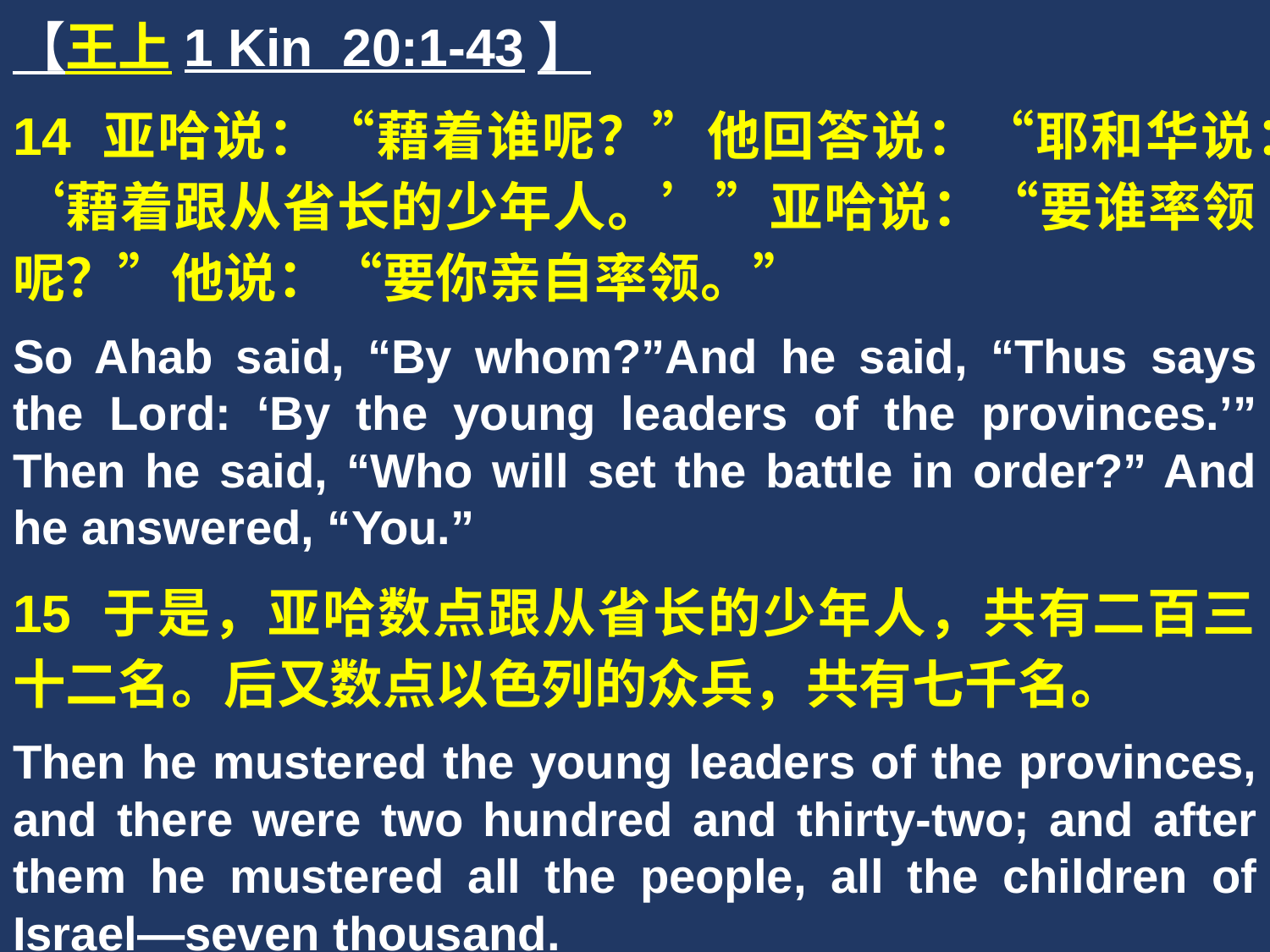

【王上1 Kin  20:1-43】
14 亚哈说：“藉着谁呢？”他回答说：“耶和华说：‘藉着跟从省长的少年人。’”亚哈说：“要谁率领呢？”他说：“要你亲自率领。”
So Ahab said, “By whom?”And he said, “Thus says the Lord: ‘By the young leaders of the provinces.’” Then he said, “Who will set the battle in order?” And he answered, “You.”
15 于是，亚哈数点跟从省长的少年人，共有二百三十二名。后又数点以色列的众兵，共有七千名。
Then he mustered the young leaders of the provinces, and there were two hundred and thirty-two; and after them he mustered all the people, all the children of Israel—seven thousand.